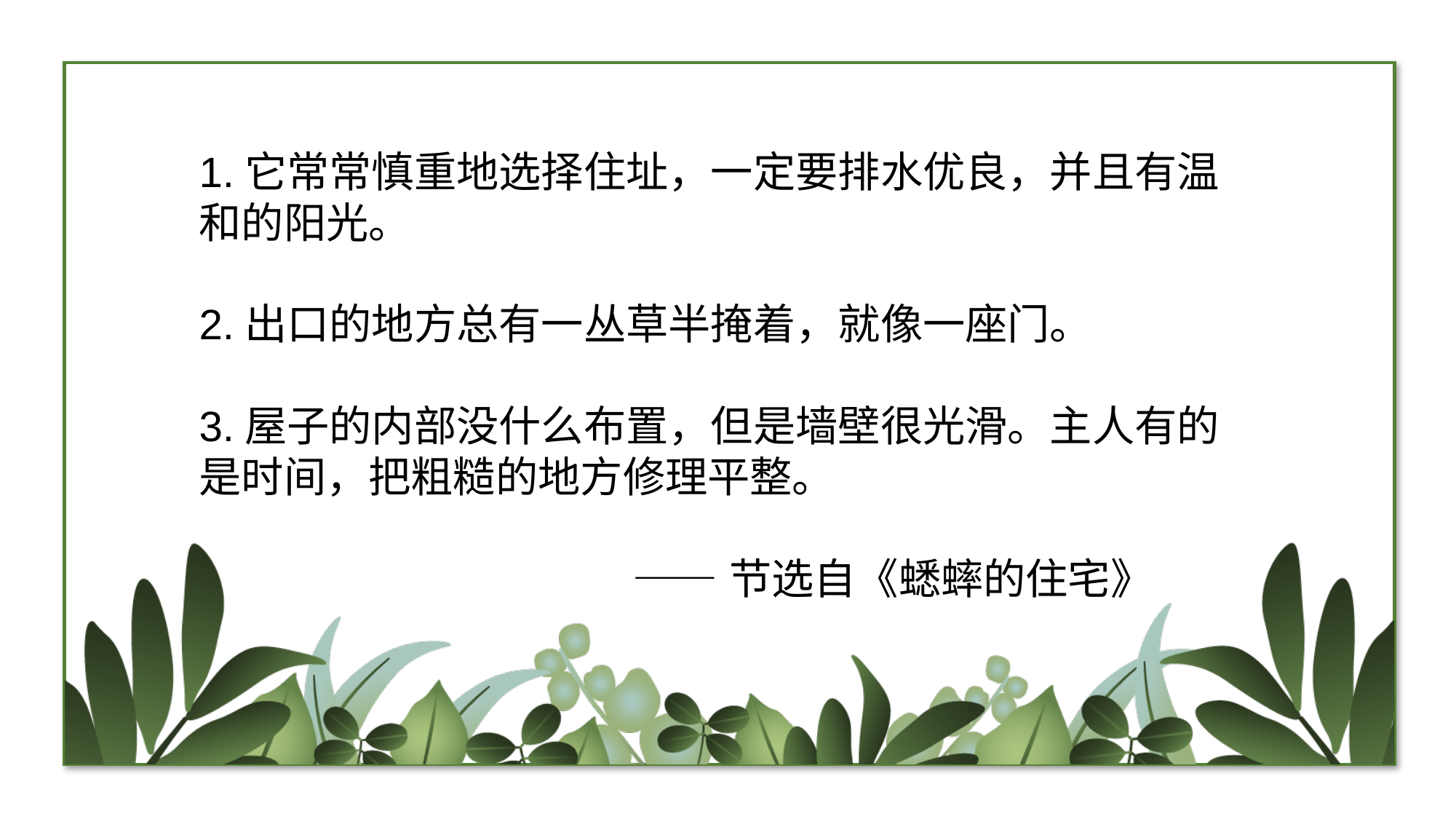

1.它常常慎重地选择住址，一定要排水优良，并且有温和的阳光。

2.出口的地方总有一丛草半掩着，就像一座门。

3.屋子的内部没什么布置，但是墙壁很光滑。主人有的是时间，把粗糙的地方修理平整。

                                              ——节选自《蟋蟀的住宅》